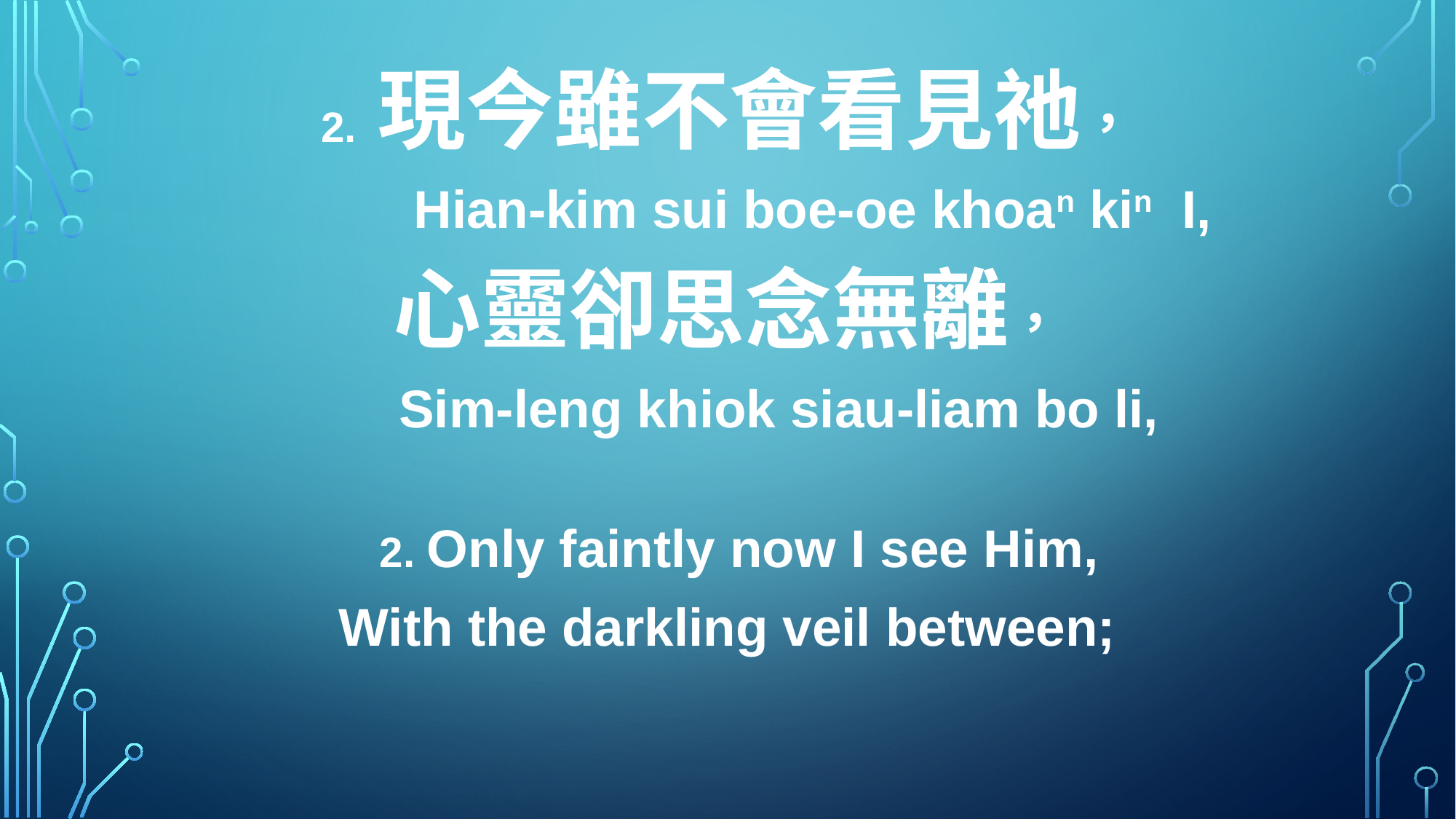

2. 現今雖不會看見祂，
                  Hian-kim sui boe-oe khoan kin  I,
心靈卻思念無離，
                 Sim-leng khiok siau-liam bo li,

  2. Only faintly now I see Him,
With the darkling veil between;